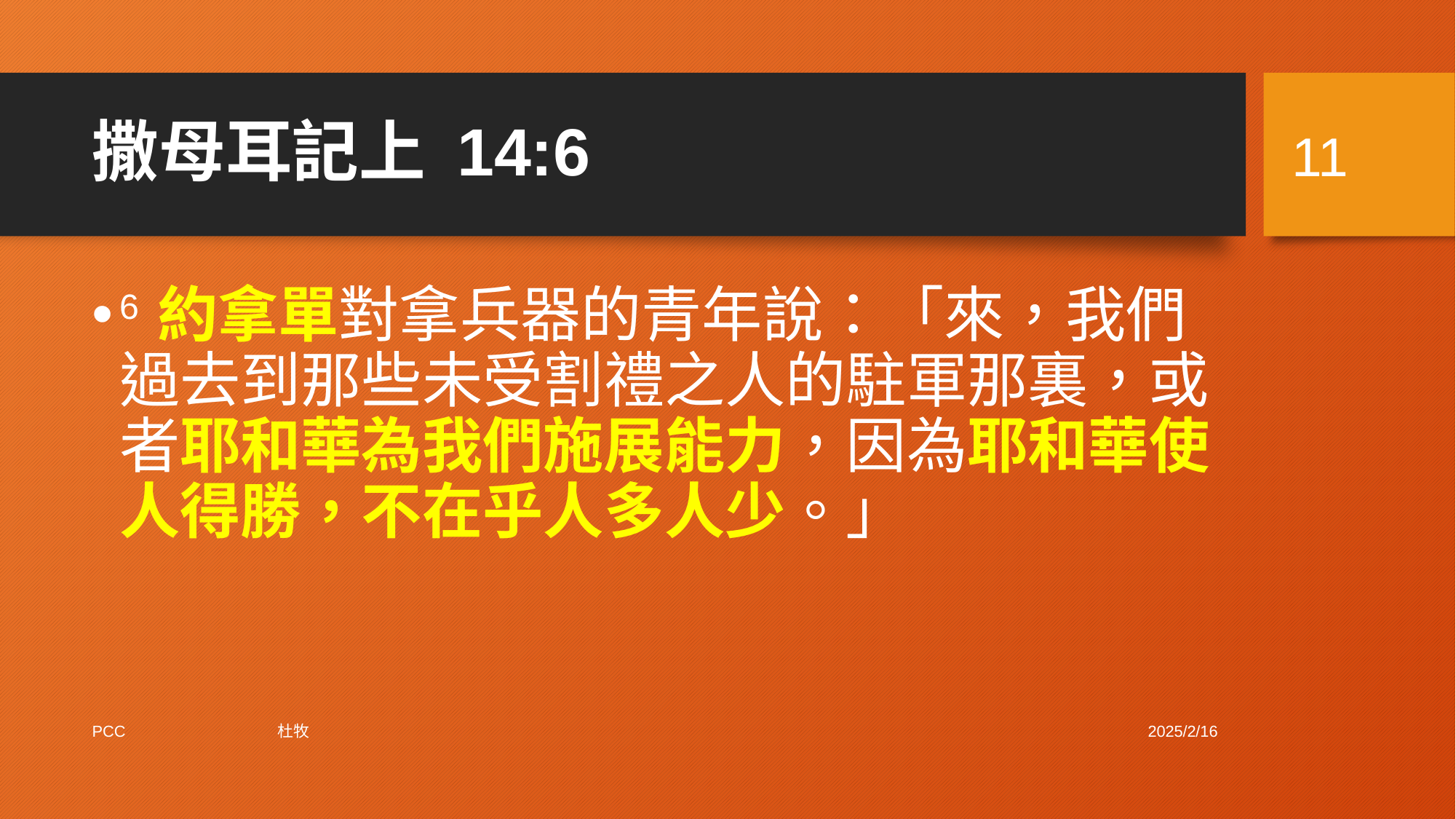

11
# 撒母耳記上 14:6
6 約拿單對拿兵器的青年說：「來，我們過去到那些未受割禮之人的駐軍那裏，或者耶和華為我們施展能力，因為耶和華使人得勝，不在乎人多人少。」
2025/2/16
PCC                                  杜牧